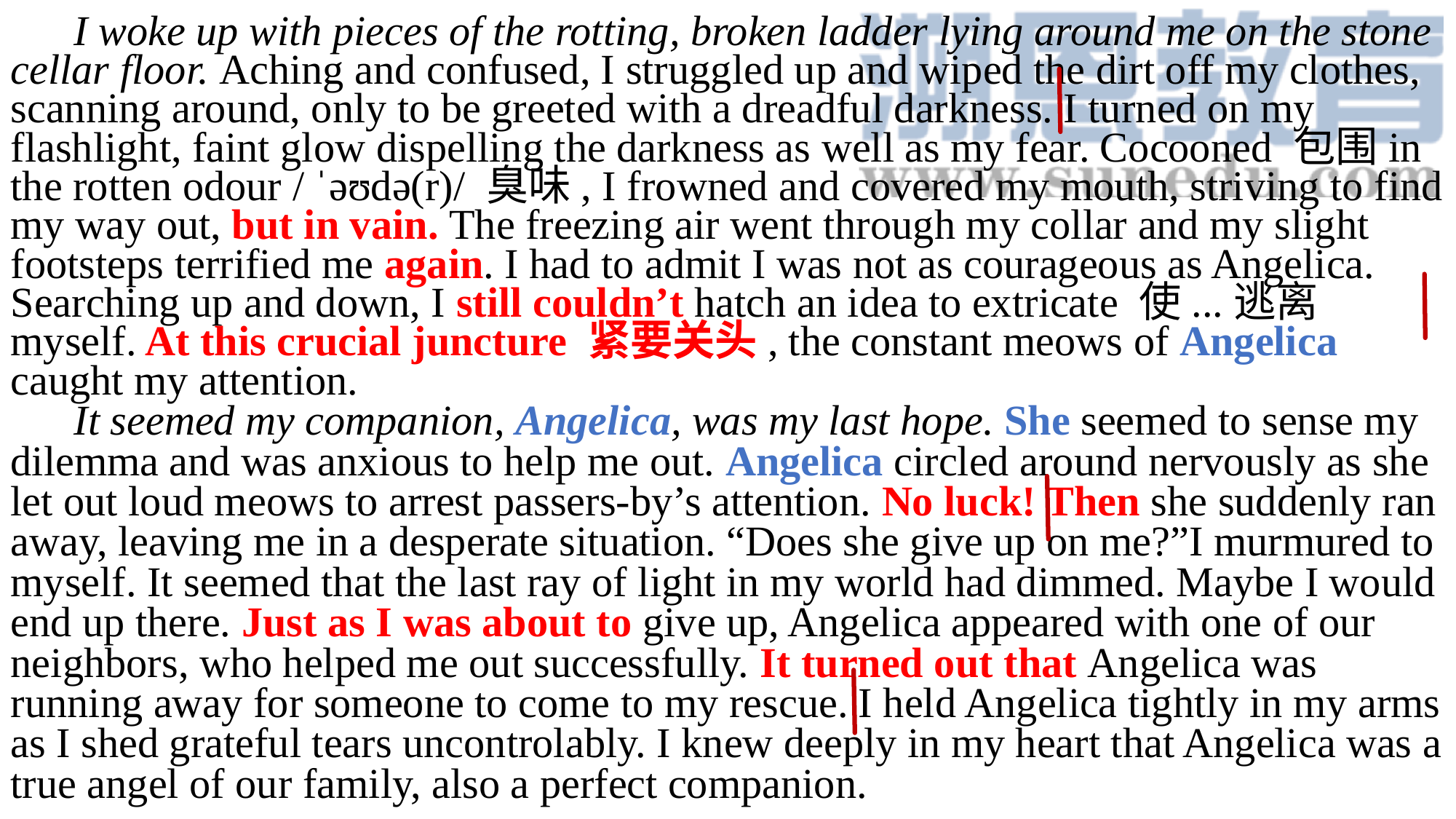

I woke up with pieces of the rotting, broken ladder lying around me on the stone cellar floor. Aching and confused, I struggled up and wiped the dirt off my clothes, scanning around, only to be greeted with a dreadful darkness. I turned on my flashlight, faint glow dispelling the darkness as well as my fear. Cocooned 包围in the rotten odour / ˈəʊdə(r)/ 臭味, I frowned and covered my mouth, striving to find my way out, but in vain. The freezing air went through my collar and my slight footsteps terrified me again. I had to admit I was not as courageous as Angelica. Searching up and down, I still couldn’t hatch an idea to extricate 使...逃离myself. At this crucial juncture 紧要关头, the constant meows of Angelica caught my attention.
      It seemed my companion, Angelica, was my last hope. She seemed to sense my dilemma and was anxious to help me out. Angelica circled around nervously as she let out loud meows to arrest passers-by’s attention. No luck! Then she suddenly ran away, leaving me in a desperate situation. “Does she give up on me?”I murmured to myself. It seemed that the last ray of light in my world had dimmed. Maybe I would end up there. Just as I was about to give up, Angelica appeared with one of our neighbors, who helped me out successfully. It turned out that Angelica was running away for someone to come to my rescue. I held Angelica tightly in my arms as I shed grateful tears uncontrolably. I knew deeply in my heart that Angelica was a true angel of our family, also a perfect companion.